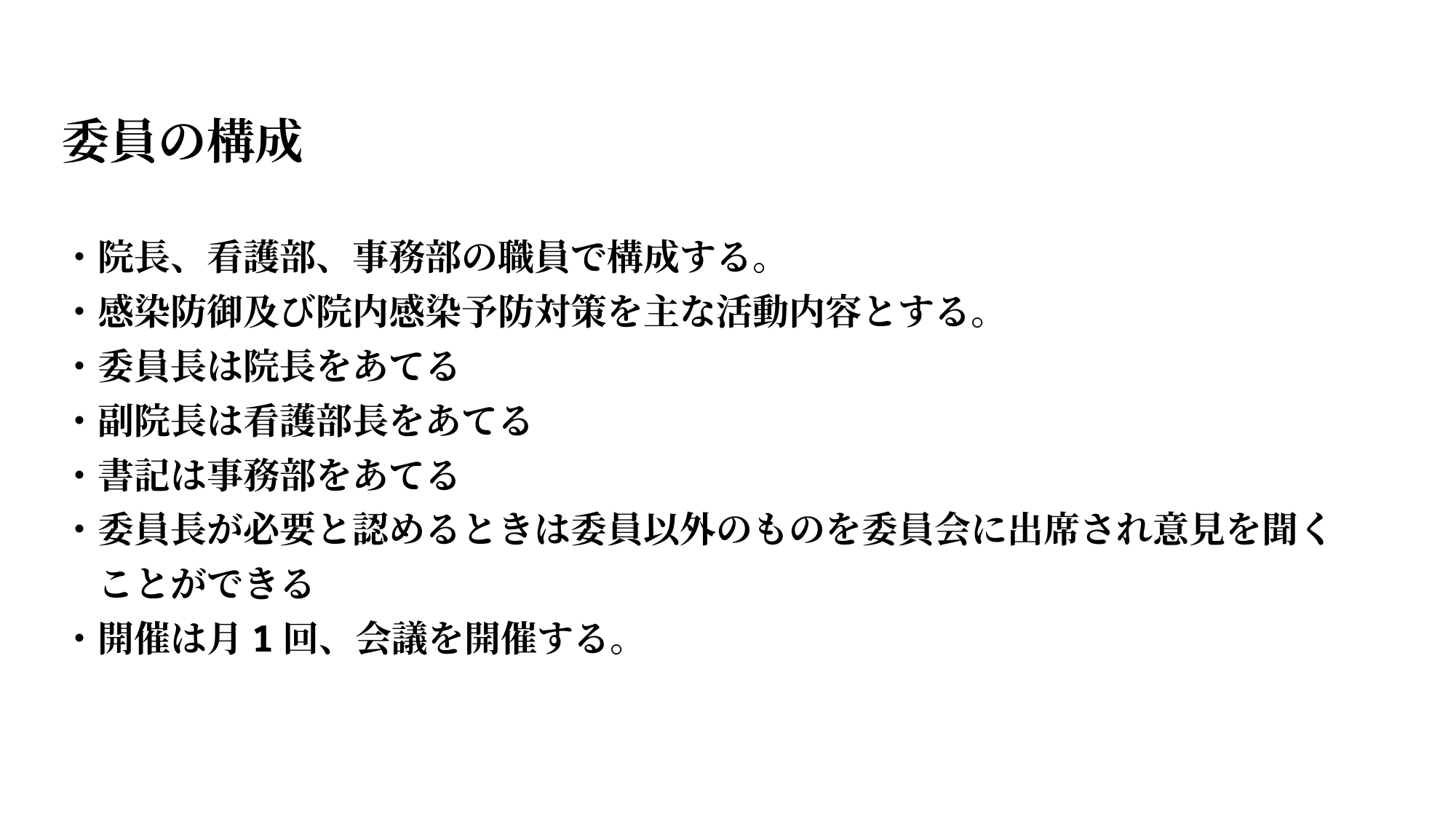

委員の構成

・院長、看護部、事務部の職員で構成する。
・感染防御及び院内感染予防対策を主な活動内容とする。
・委員長は院長をあてる
・副院長は看護部長をあてる
・書記は事務部をあてる
・委員長が必要と認めるときは委員以外のものを委員会に出席され意見を聞く
　ことができる
・開催は月1回、会議を開催する。